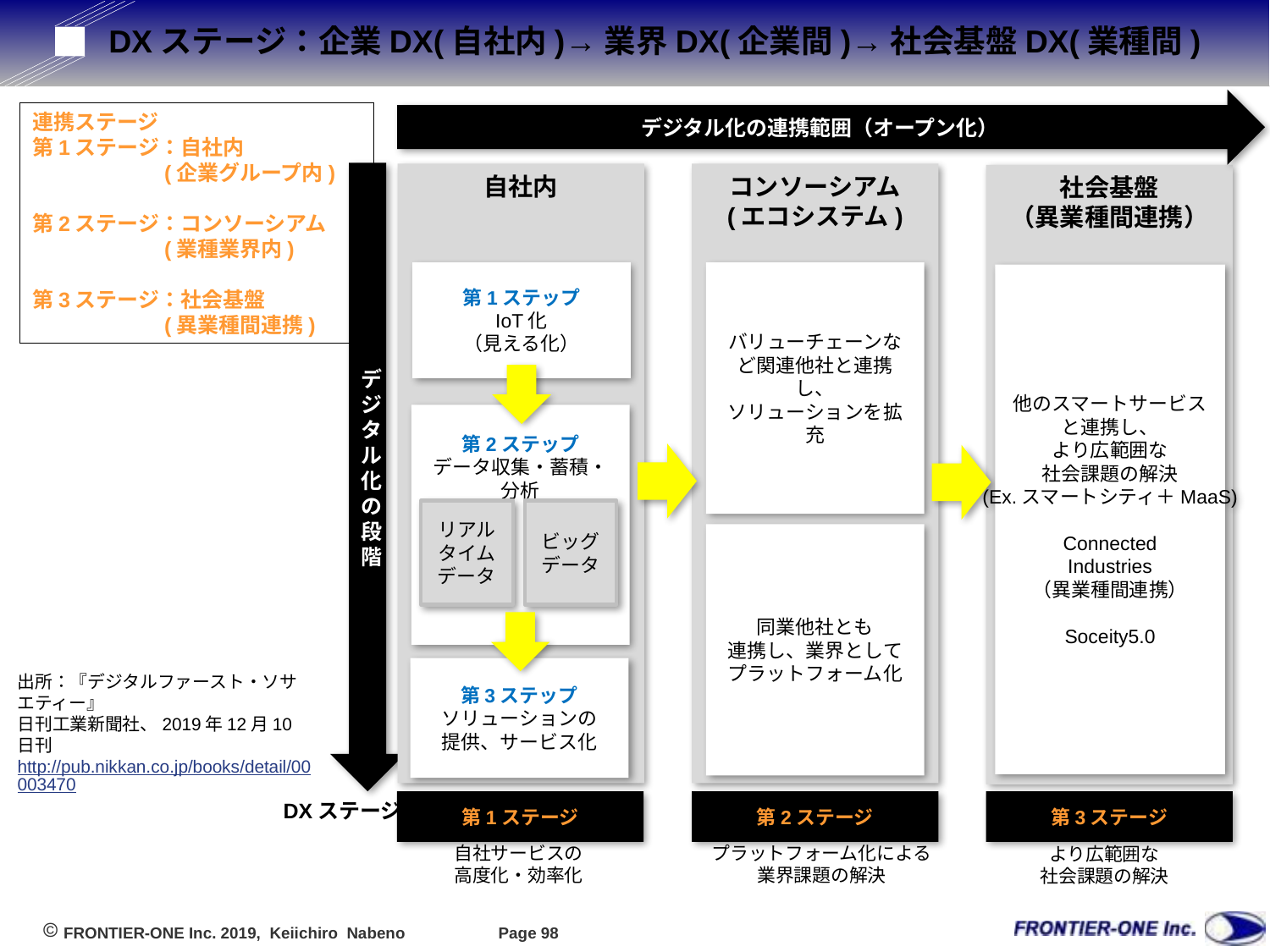

# DXステージ：企業DX(自社内)→業界DX(企業間)→社会基盤DX(業種間)
デジタル化の連携範囲（オープン化）
連携ステージ
第1ステージ：自社内
　　　　　　(企業グループ内)

第2ステージ：コンソーシアム
　　　　　　(業種業界内)

第3ステージ：社会基盤
　　　　　　(異業種間連携)
デジタル化の段階

コンソーシアム
(エコシステム)

自社内
社会基盤
（異業種間連携）
第1ステップ
IoT化
（見える化）
バリューチェーンなど関連他社と連携し、
ソリューションを拡充
他のスマートサービス
と連携し、
より広範囲な
社会課題の解決
(Ex.スマートシティ＋MaaS)

Connected
Industries
（異業種間連携）

Soceity5.0

第2ステップ
データ収集・蓄積・分析

リアル
タイム
データ
ビッグ
データ
同業他社とも
連携し、業界として
プラットフォーム化

第3ステップ
ソリューションの
提供、サービス化
出所：『デジタルファースト・ソサエティー』
日刊工業新聞社、2019年12月10日刊
http://pub.nikkan.co.jp/books/detail/00003470
DXステージ
第1ステージ
第2ステージ
第3ステージ
自社サービスの
高度化・効率化
プラットフォーム化による
業界課題の解決
より広範囲な
社会課題の解決